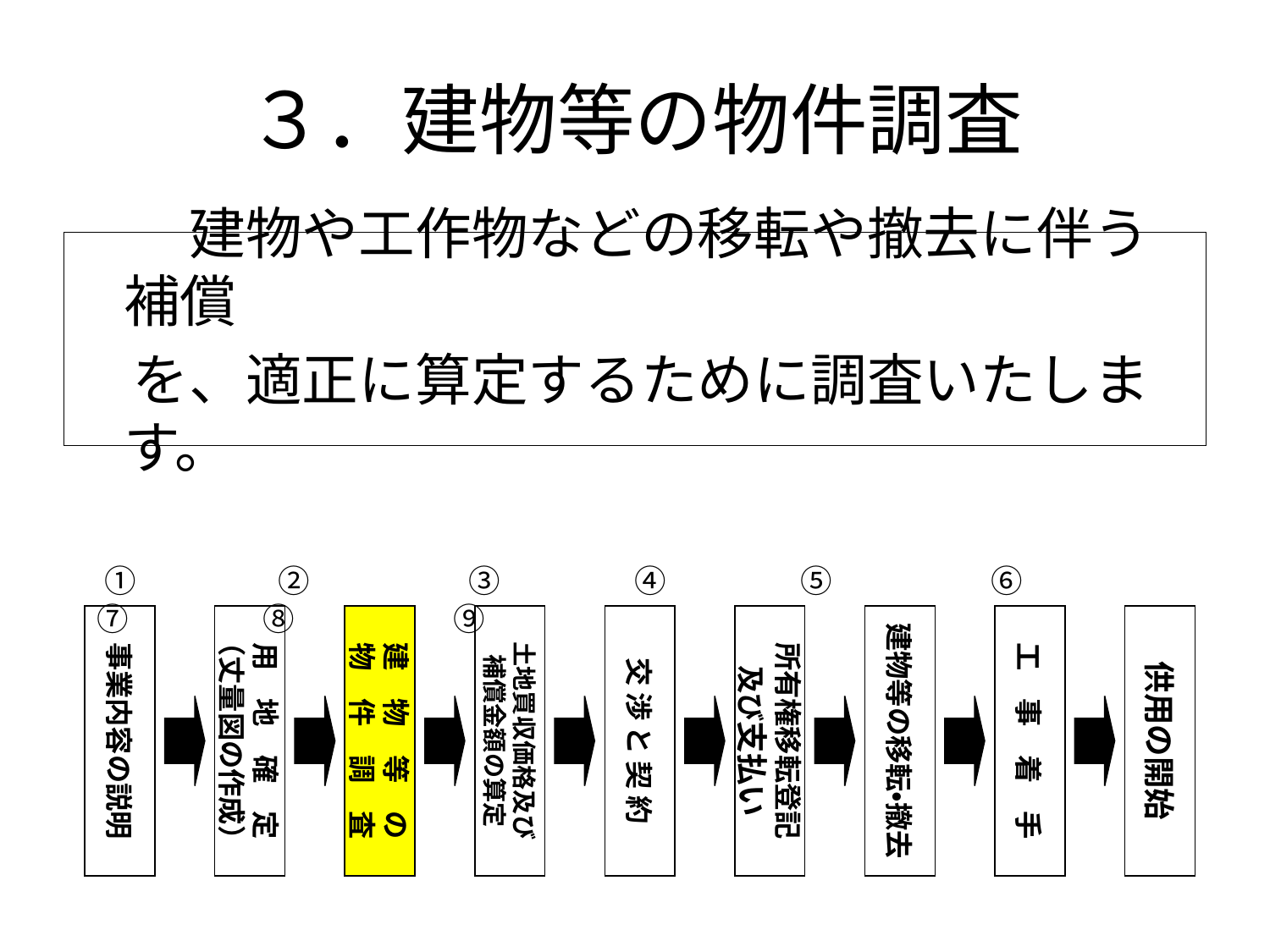

# ３．建物等の物件調査
　　建物や工作物などの移転や撤去に伴う補償
　を、適正に算定するために調査いたします。
 ①　　　　 ②　　　　　③　　　　 ④　　　　 ⑤　　　　　⑥　　　　 ⑦　　　　 ⑧　　　　　⑨
事業内容の説明
用　地　確　定
（丈量図の作成）
建　物　等　の
物　件　調　査
土地買収価格及び
補償金額の算定
交 渉 と 契 約
所有権移転登記
及び支払い
建物等の移転・撤去
工　事　着　手
供用の開始